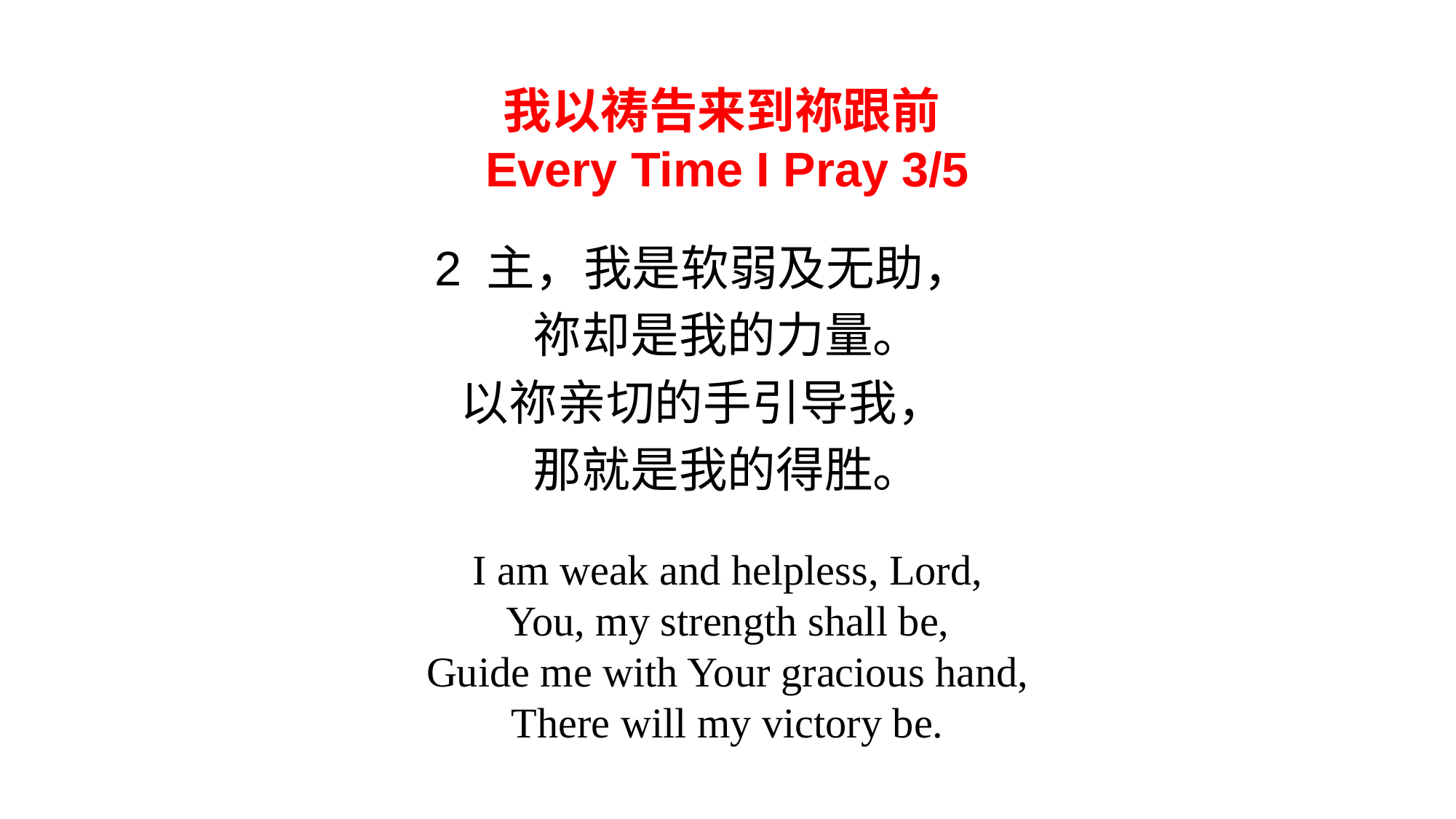

我以祷告来到祢跟前
Every Time I Pray 3/5
2 主，我是软弱及无助，
祢却是我的力量。
以祢亲切的手引导我，
那就是我的得胜。

I am weak and helpless, Lord,
You, my strength shall be,
Guide me with Your gracious hand,
There will my victory be.